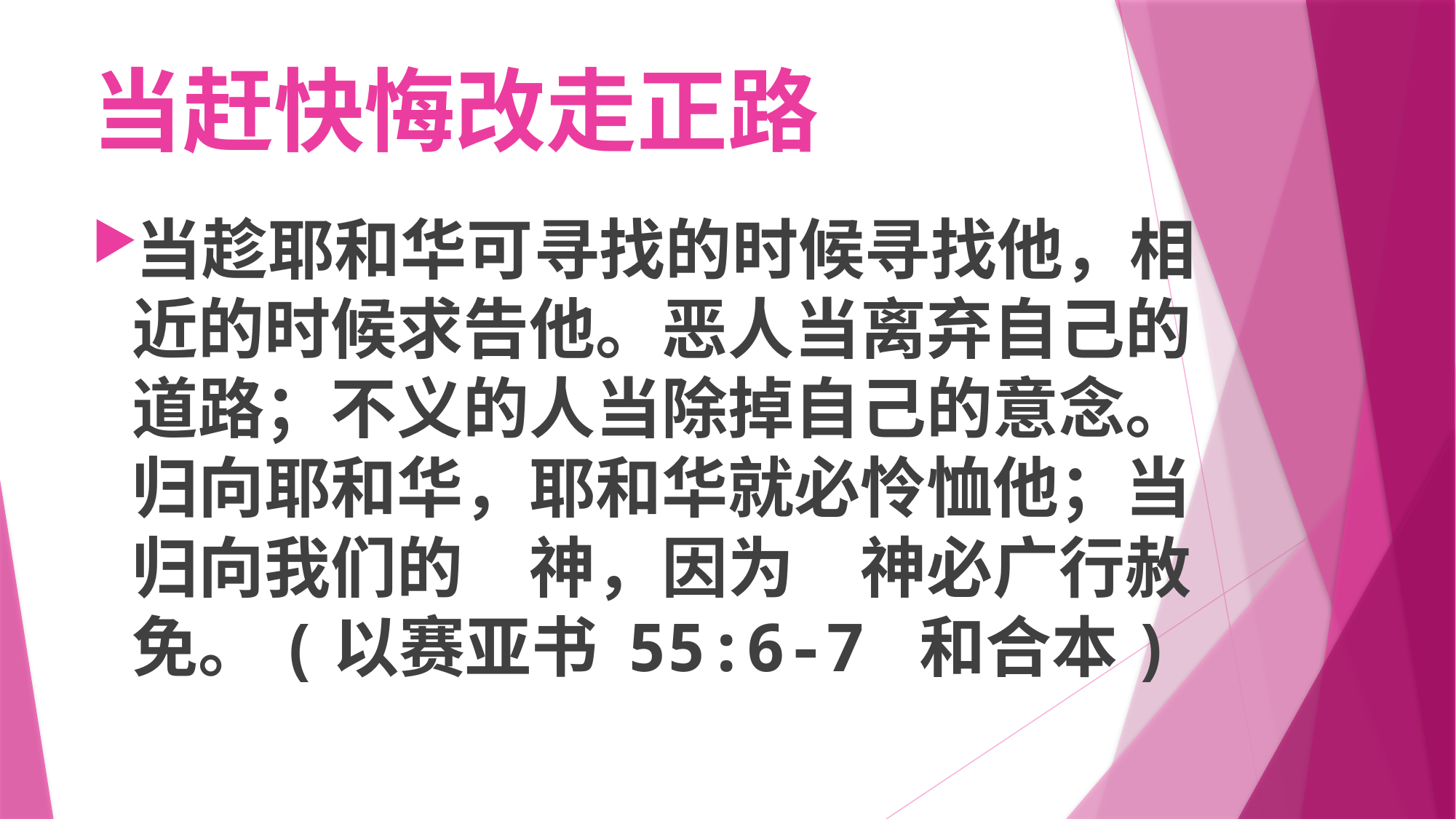

# 当赶快悔改走正路
当趁耶和华可寻找的时候寻找他，相近的时候求告他。恶人当离弃自己的道路；不义的人当除掉自己的意念。归向耶和华，耶和华就必怜恤他；当归向我们的　神，因为　神必广行赦免。(以赛亚书 55:6-7 和合本)